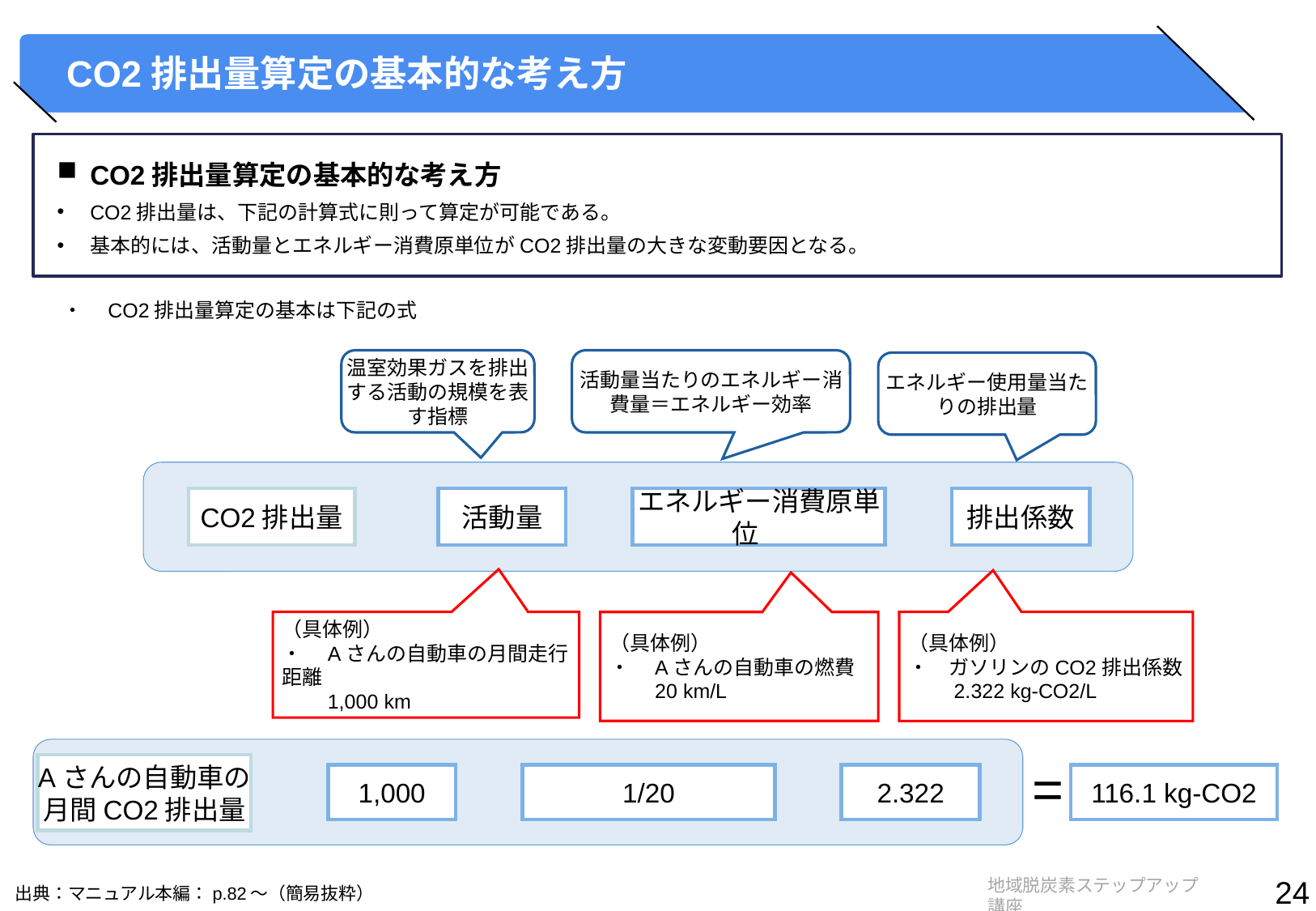

CO2排出量算定の基本的な考え方
CO2排出量算定の基本的な考え方
CO2排出量は、下記の計算式に則って算定が可能である。
基本的には、活動量とエネルギー消費原単位がCO2排出量の大きな変動要因となる。
・　CO2排出量算定の基本は下記の式
温室効果ガスを排出する活動の規模を表す指標
活動量当たりのエネルギー消費量＝エネルギー効率
エネルギー使用量当たりの排出量
　　　　　　　　　　　　＝　　　　 ×               ×
活動量
エネルギー消費原単位
排出係数
CO2排出量
（具体例）
・　Aさんの自動車の月間走行距離
　　1,000 km
（具体例）
・　ガソリンのCO2排出係数
　　2.322 kg-CO2/L
（具体例）
・　Aさんの自動車の燃費
　　20 km/L
　　　　　　　　　　　　＝　　　　 ×               ×
Aさんの自動車の
月間CO2排出量
1,000
1/20
2.322
116.1 kg-CO2
=
出典：マニュアル本編：p.82～（簡易抜粋）